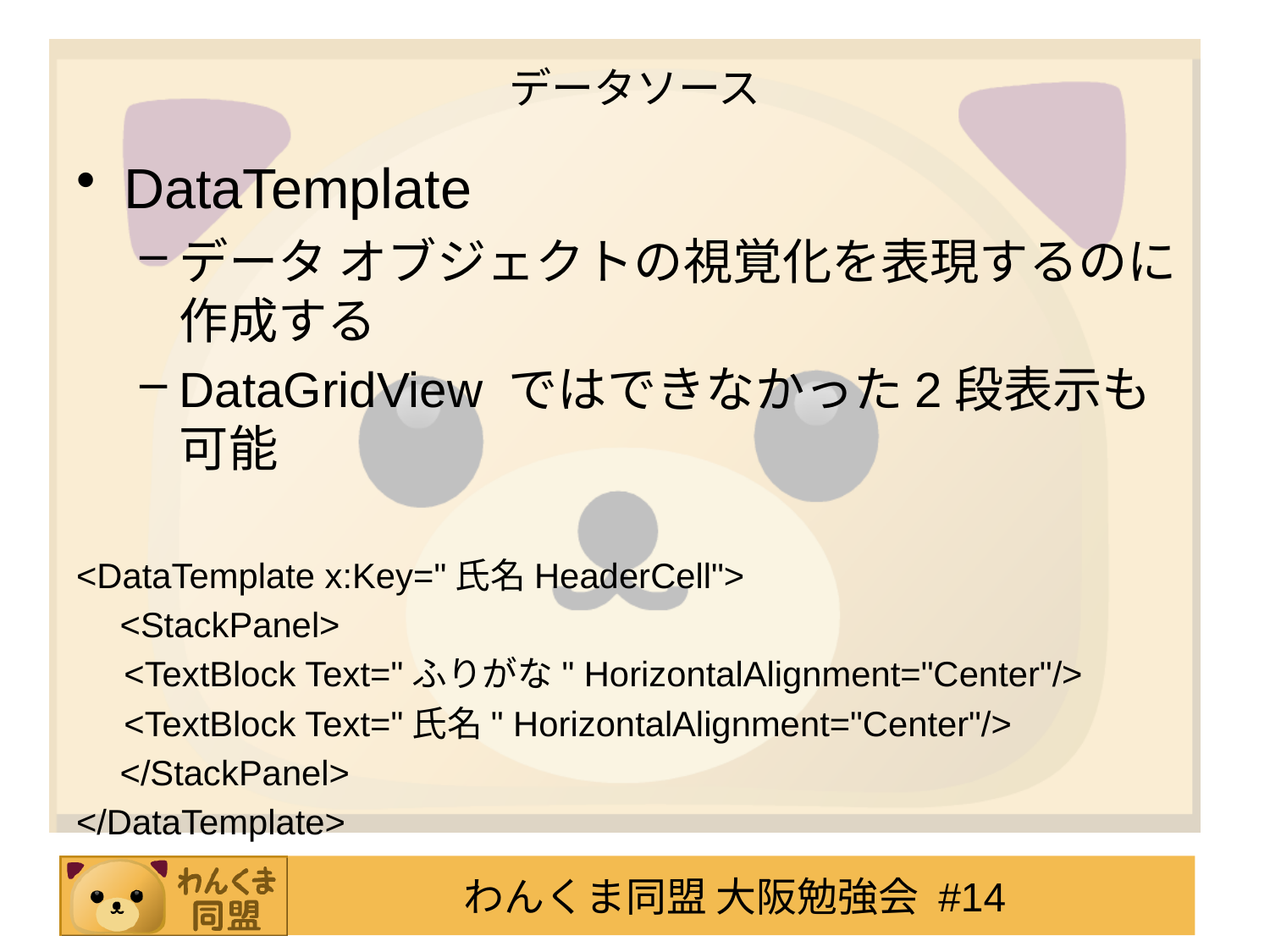

# データソース
DataTemplate
データ オブジェクトの視覚化を表現するのに作成する
DataGridView ではできなかった2段表示も可能

<DataTemplate x:Key="氏名HeaderCell">
　<StackPanel>
	<TextBlock Text="ふりがな" HorizontalAlignment="Center"/>
	<TextBlock Text="氏名" HorizontalAlignment="Center"/>
　</StackPanel>
</DataTemplate>